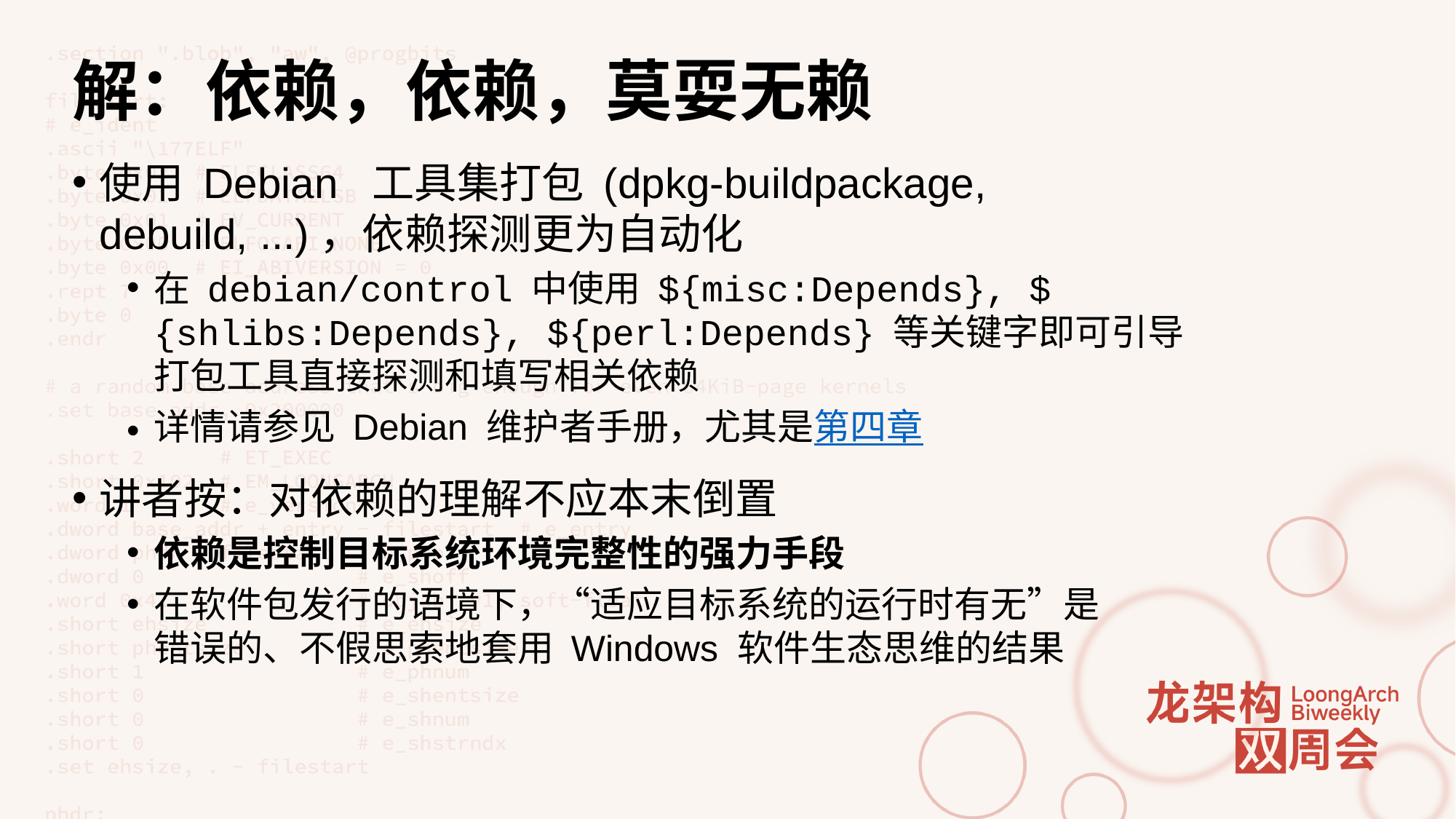

# 解：依赖，依赖，莫耍无赖
使用 Debian  工具集打包 (dpkg-buildpackage, debuild, ...)，依赖探测更为自动化
在 debian/control 中使用 ${misc:Depends}, ${shlibs:Depends}, ${perl:Depends} 等关键字即可引导打包工具直接探测和填写相关依赖
详情请参见 Debian 维护者手册，尤其是第四章
讲者按：对依赖的理解不应本末倒置
依赖是控制目标系统环境完整性的强力手段
在软件包发行的语境下，“适应目标系统的运行时有无”是
错误的、不假思索地套用 Windows 软件生态思维的结果